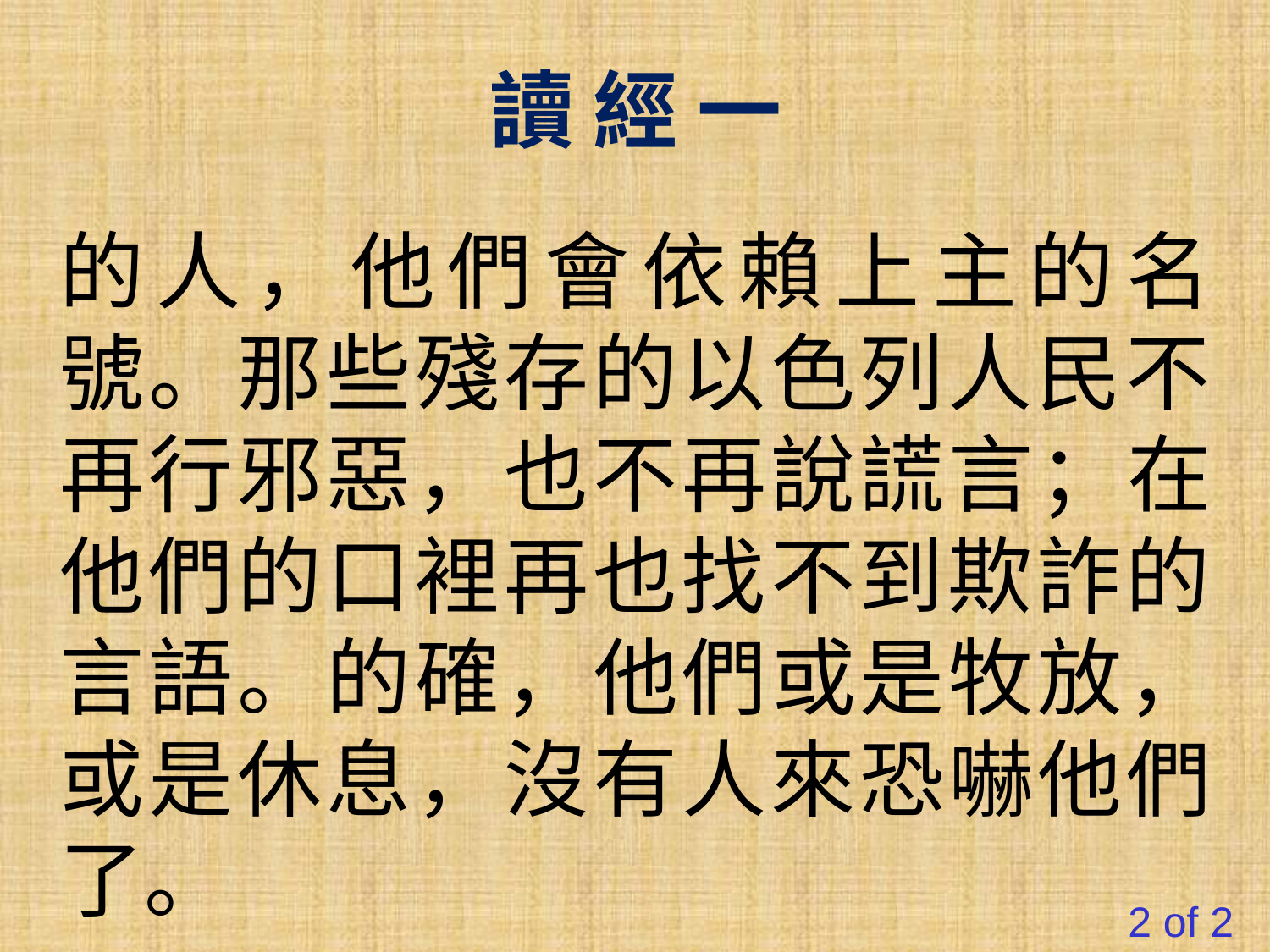

讀 經 一

的人，他們會依賴上主的名號。那些殘存的以色列人民不再行邪惡，也不再說謊言；在他們的口裡再也找不到欺詐的言語。的確，他們或是牧放，或是休息，沒有人來恐嚇他們了。
#
2 of 2